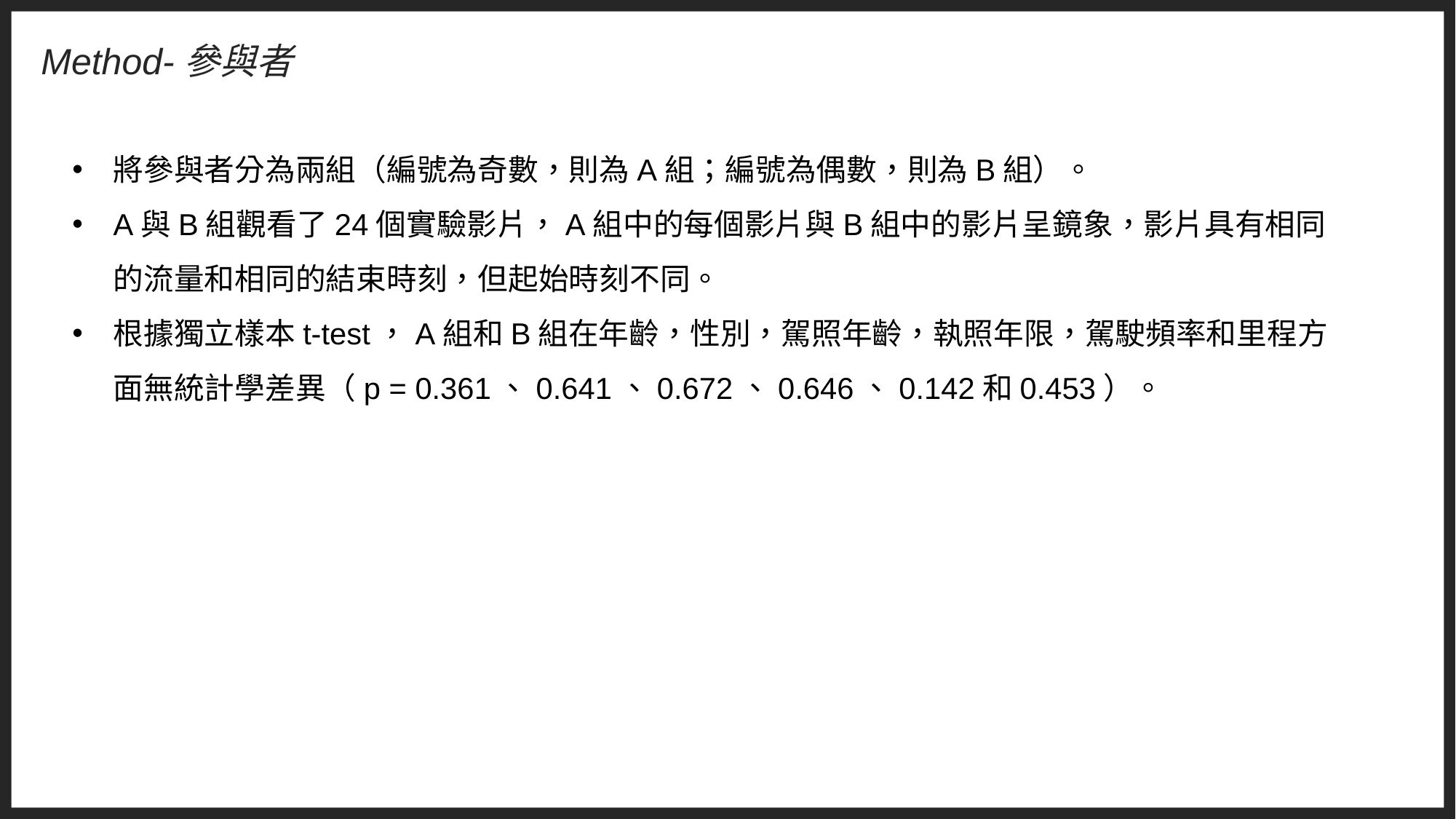

Method-參與者
將參與者分為兩組（編號為奇數，則為A組；編號為偶數，則為B組）。
A與B組觀看了24個實驗影片，A組中的每個影片與B組中的影片呈鏡象，影片具有相同的流量和相同的結束時刻，但起始時刻不同。
根據獨立樣本t-test，A組和B組在年齡，性別，駕照年齡，執照年限，駕駛頻率和里程方面無統計學差異（p = 0.361、0.641、0.672、0.646、0.142和0.453）。